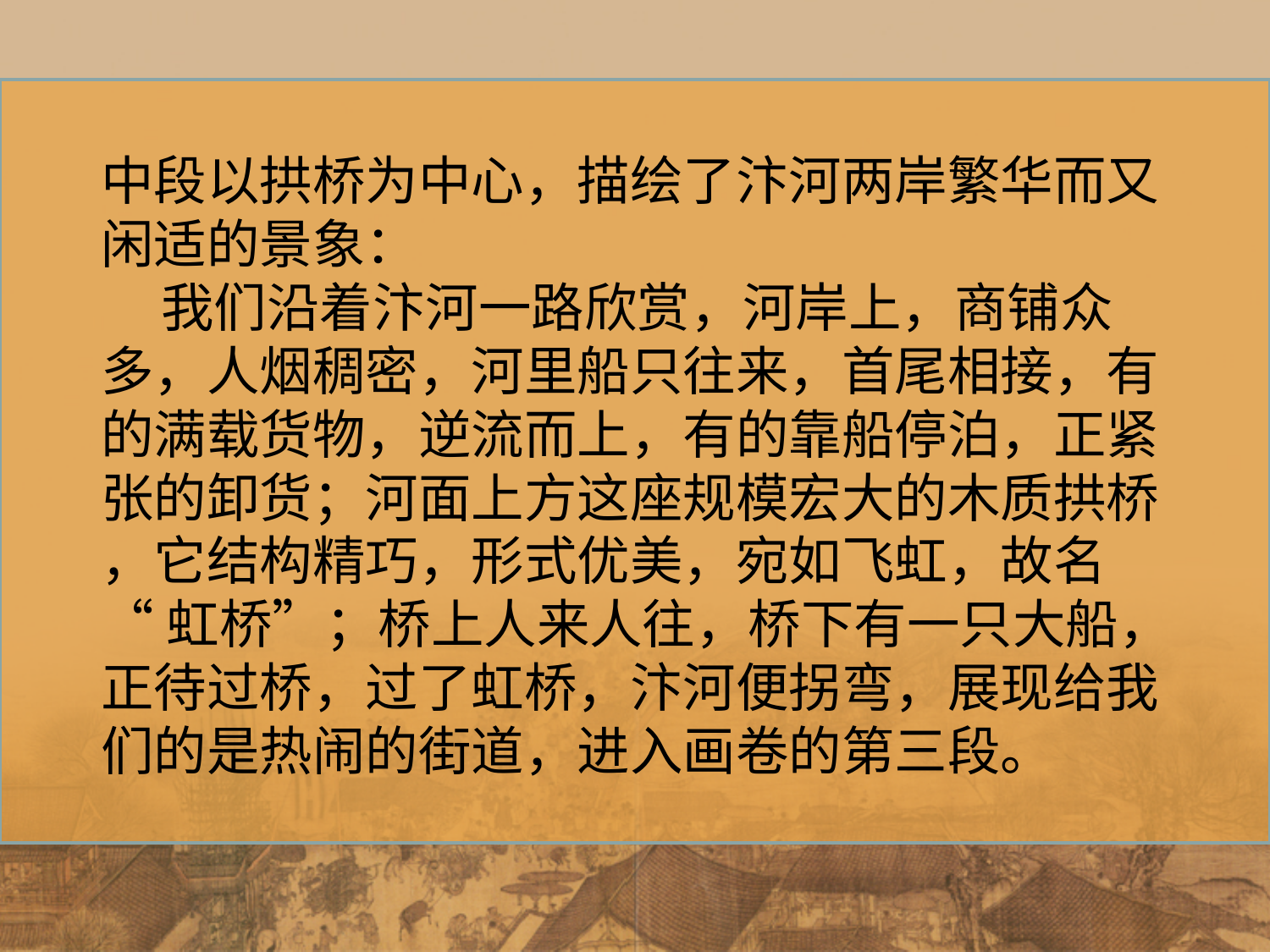

中段以拱桥为中心，描绘了汴河两岸繁华而又
闲适的景象：
    我们沿着汴河一路欣赏，河岸上，商铺众
多，人烟稠密，河里船只往来，首尾相接，有
的满载货物，逆流而上，有的靠船停泊，正紧
张的卸货；河面上方这座规模宏大的木质拱桥
，它结构精巧，形式优美，宛如飞虹，故名
“虹桥”；桥上人来人往，桥下有一只大船，
正待过桥，过了虹桥，汴河便拐弯，展现给我
们的是热闹的街道，进入画卷的第三段。